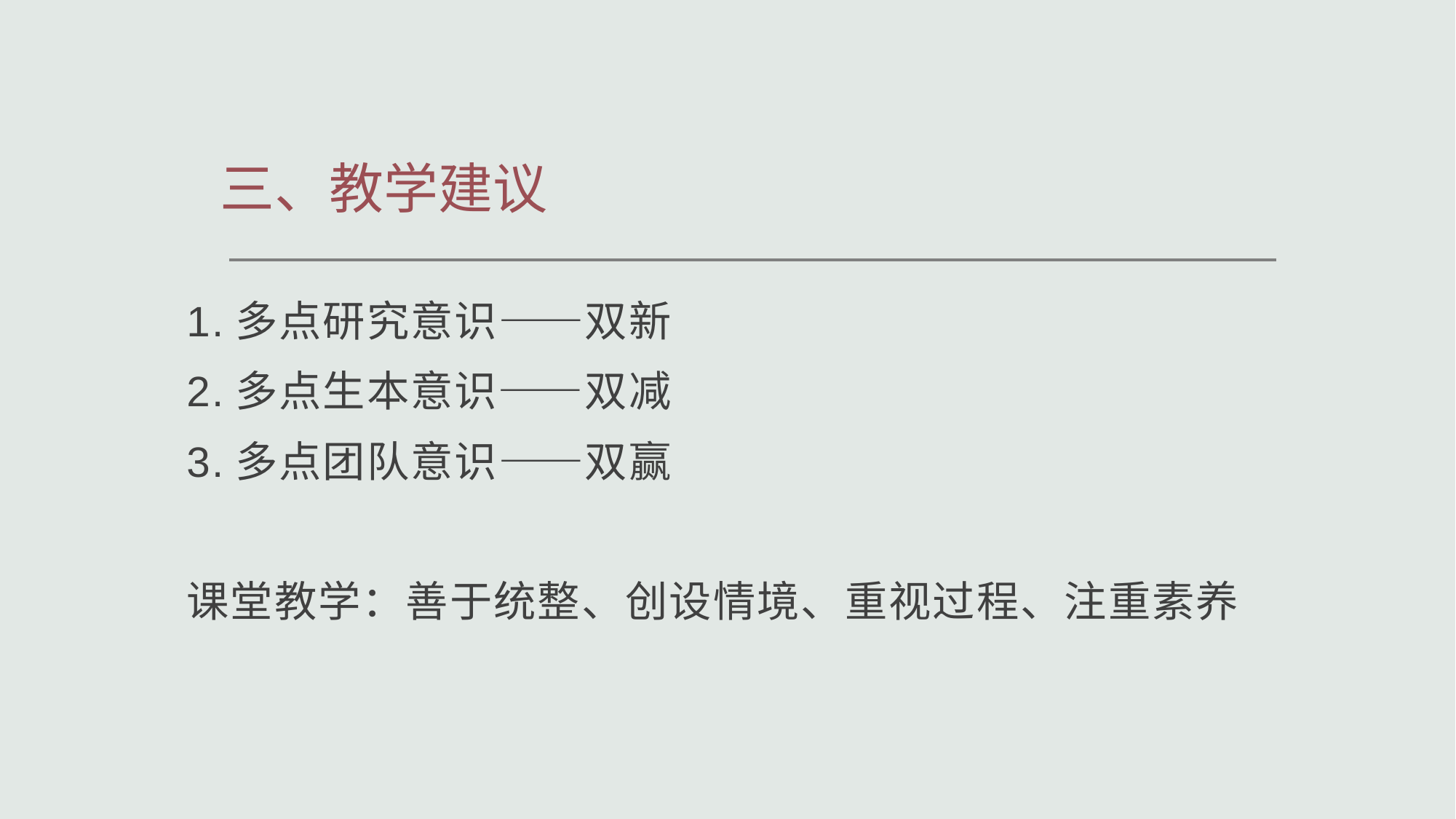

三、教学建议
1.多点研究意识——双新
2.多点生本意识——双减
3.多点团队意识——双赢

课堂教学：善于统整、创设情境、重视过程、注重素养